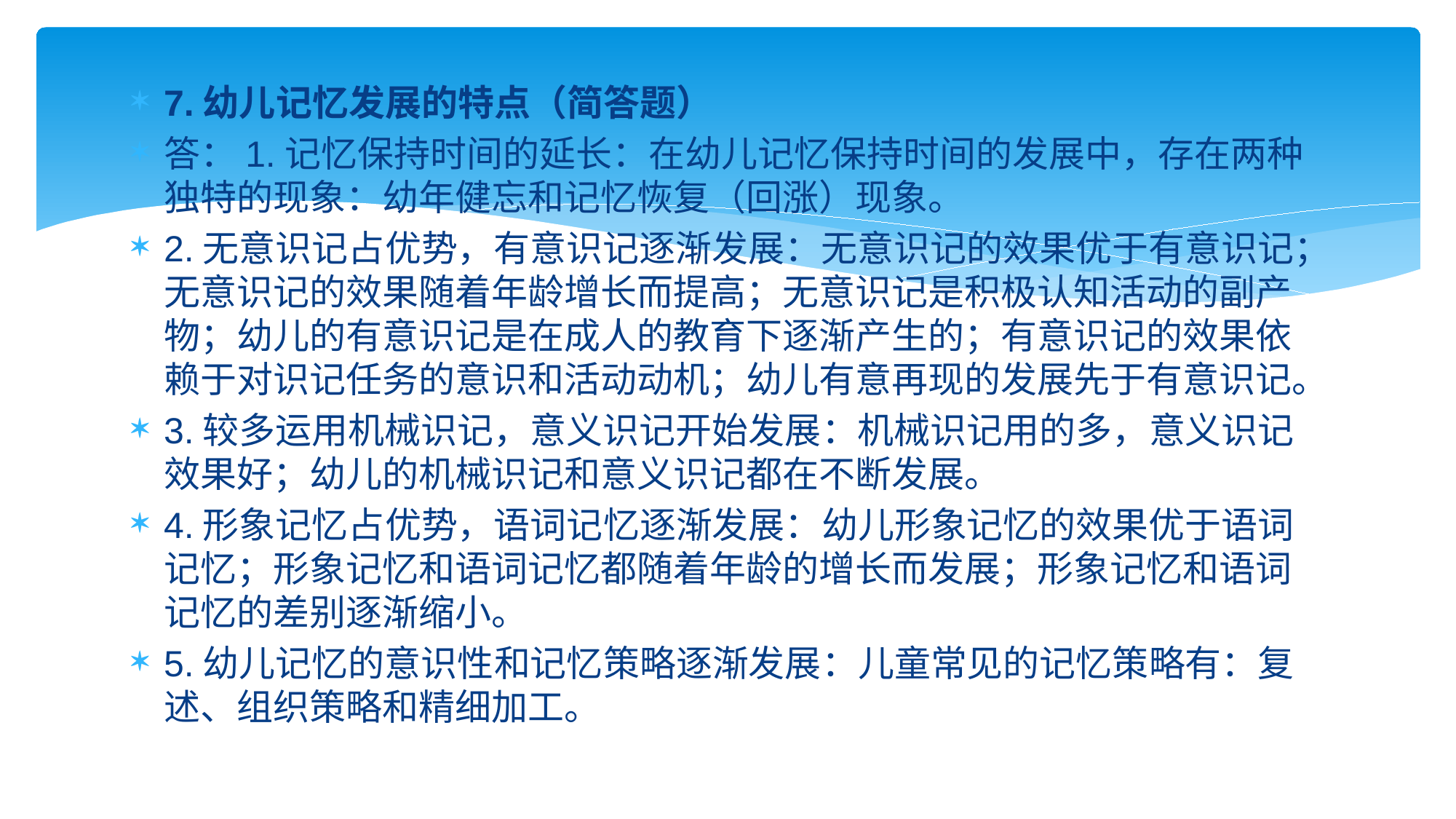

7.幼儿记忆发展的特点（简答题）
答：1.记忆保持时间的延长：在幼儿记忆保持时间的发展中，存在两种独特的现象：幼年健忘和记忆恢复（回涨）现象。
2.无意识记占优势，有意识记逐渐发展：无意识记的效果优于有意识记；无意识记的效果随着年龄增长而提高；无意识记是积极认知活动的副产物；幼儿的有意识记是在成人的教育下逐渐产生的；有意识记的效果依赖于对识记任务的意识和活动动机；幼儿有意再现的发展先于有意识记。
3.较多运用机械识记，意义识记开始发展：机械识记用的多，意义识记效果好；幼儿的机械识记和意义识记都在不断发展。
4.形象记忆占优势，语词记忆逐渐发展：幼儿形象记忆的效果优于语词记忆；形象记忆和语词记忆都随着年龄的增长而发展；形象记忆和语词记忆的差别逐渐缩小。
5.幼儿记忆的意识性和记忆策略逐渐发展：儿童常见的记忆策略有：复述、组织策略和精细加工。